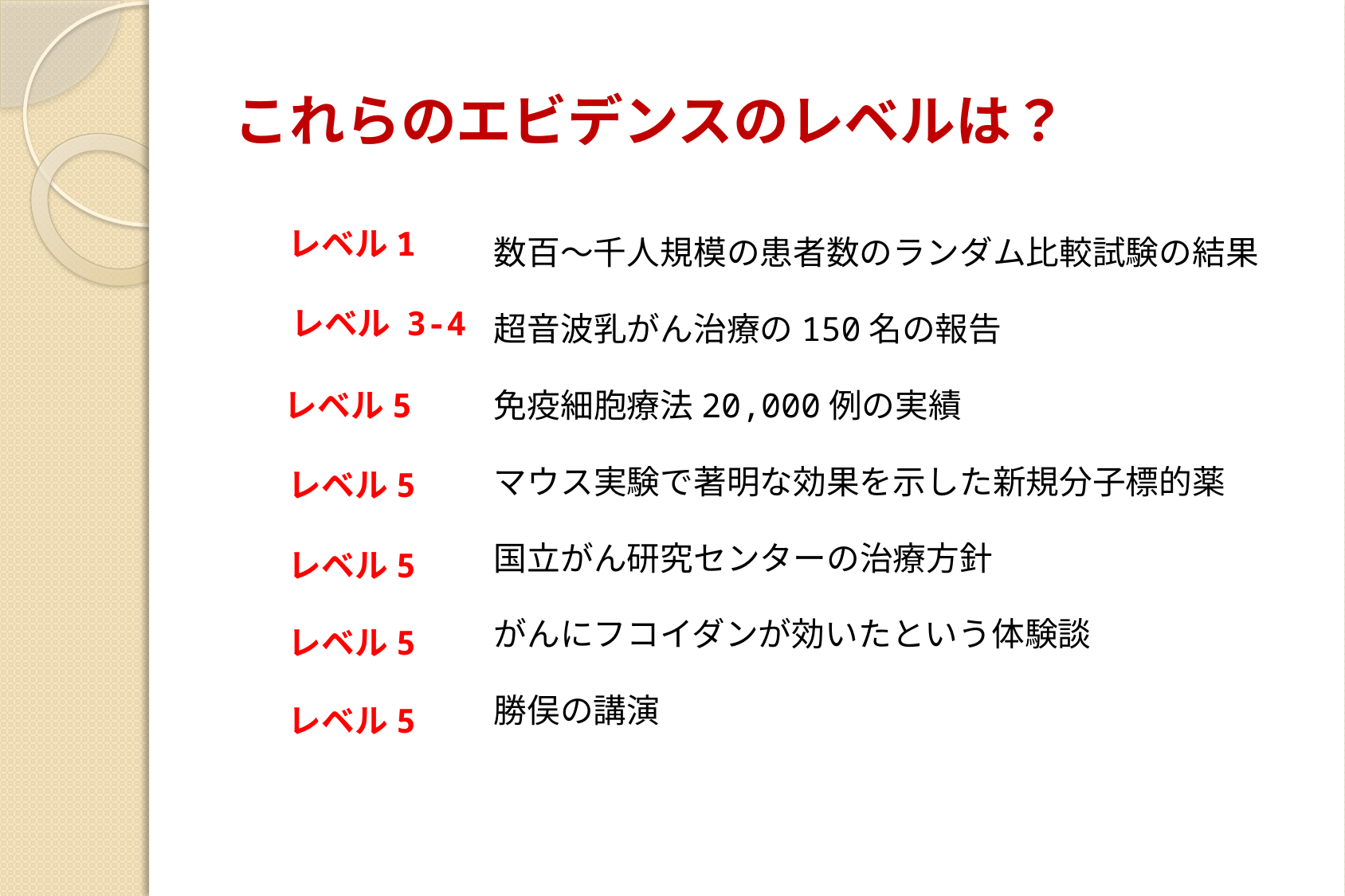

# これらのエビデンスのレベルは？
数百～千人規模の患者数のランダム比較試験の結果
超音波乳がん治療の150名の報告
免疫細胞療法20,000例の実績
マウス実験で著明な効果を示した新規分子標的薬
国立がん研究センターの治療方針
がんにフコイダンが効いたという体験談
勝俣の講演
レベル1
レベル 3-4
レベル5
レベル5
レベル5
レベル5
レベル5